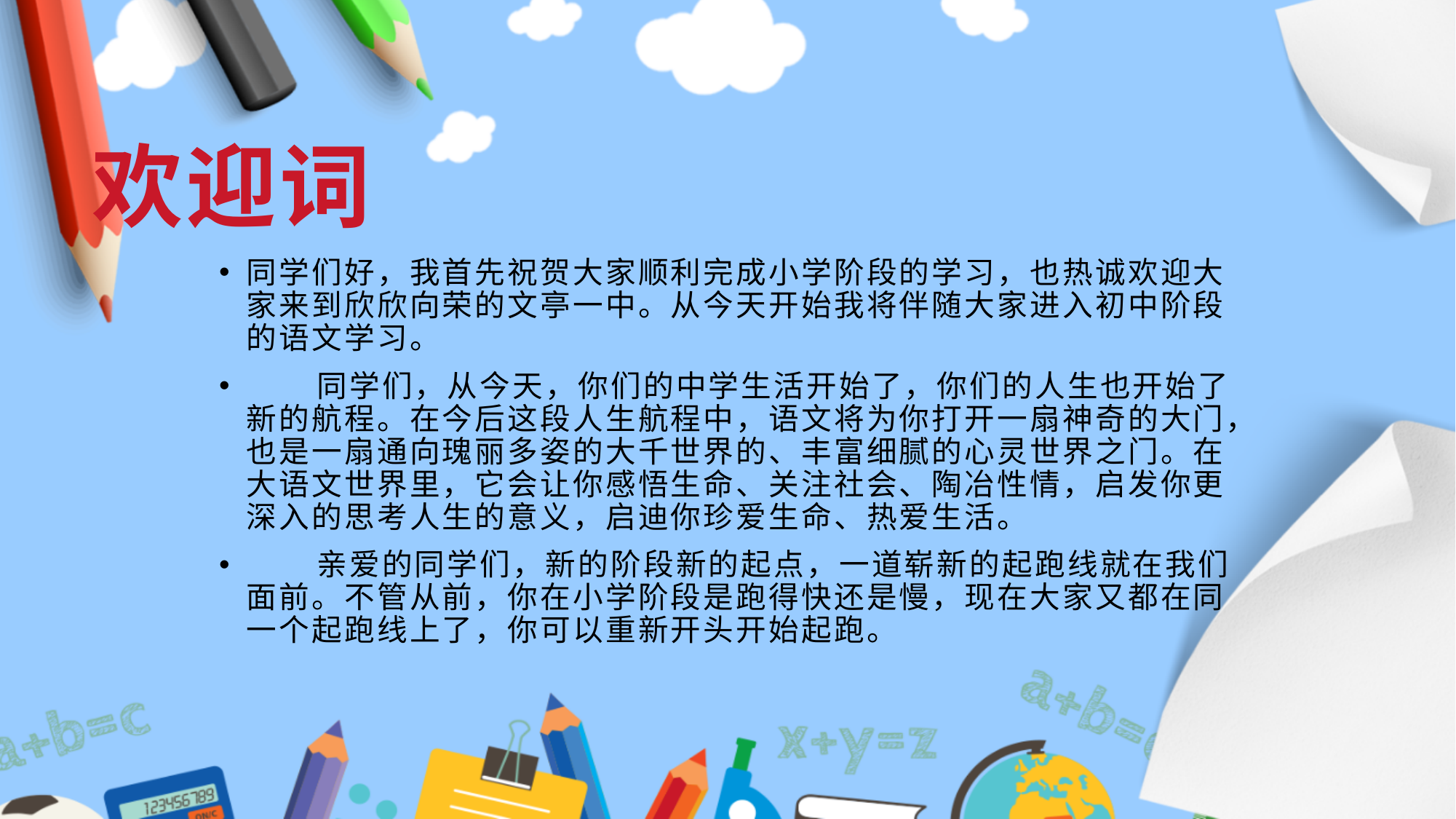

# 欢迎词
同学们好，我首先祝贺大家顺利完成小学阶段的学习，也热诚欢迎大家来到欣欣向荣的文亭一中。从今天开始我将伴随大家进入初中阶段的语文学习。
       同学们，从今天，你们的中学生活开始了，你们的人生也开始了新的航程。在今后这段人生航程中，语文将为你打开一扇神奇的大门，也是一扇通向瑰丽多姿的大千世界的、丰富细腻的心灵世界之门。在大语文世界里，它会让你感悟生命、关注社会、陶冶性情，启发你更深入的思考人生的意义，启迪你珍爱生命、热爱生活。
       亲爱的同学们，新的阶段新的起点，一道崭新的起跑线就在我们面前。不管从前，你在小学阶段是跑得快还是慢，现在大家又都在同一个起跑线上了，你可以重新开头开始起跑。